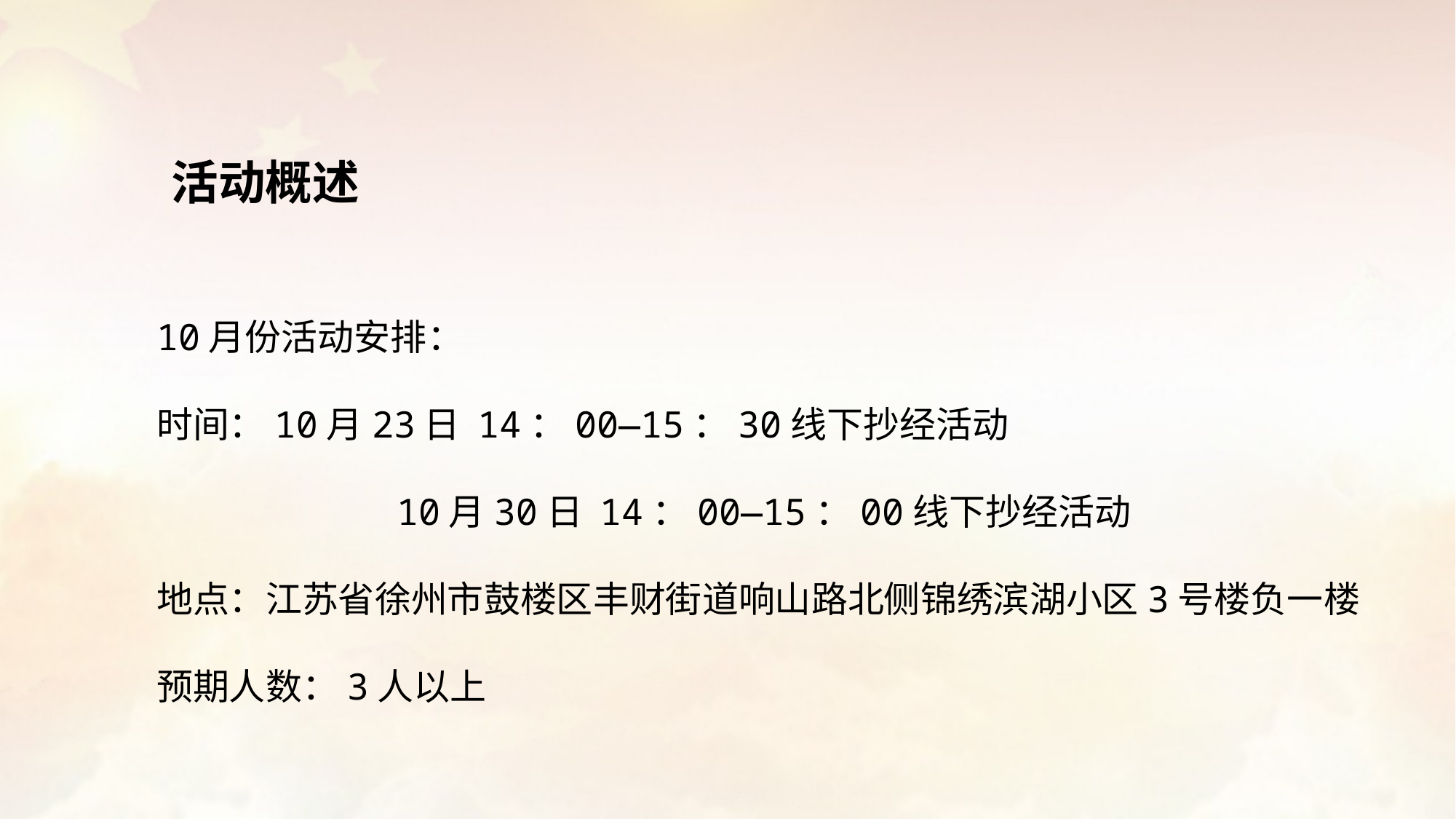

# 活动概述
10月份活动安排：
时间：10月23日 14：00—15：30线下抄经活动
           10月30日 14：00—15：00线下抄经活动
地点：江苏省徐州市鼓楼区丰财街道响山路北侧锦绣滨湖小区3号楼负一楼
预期人数：3人以上